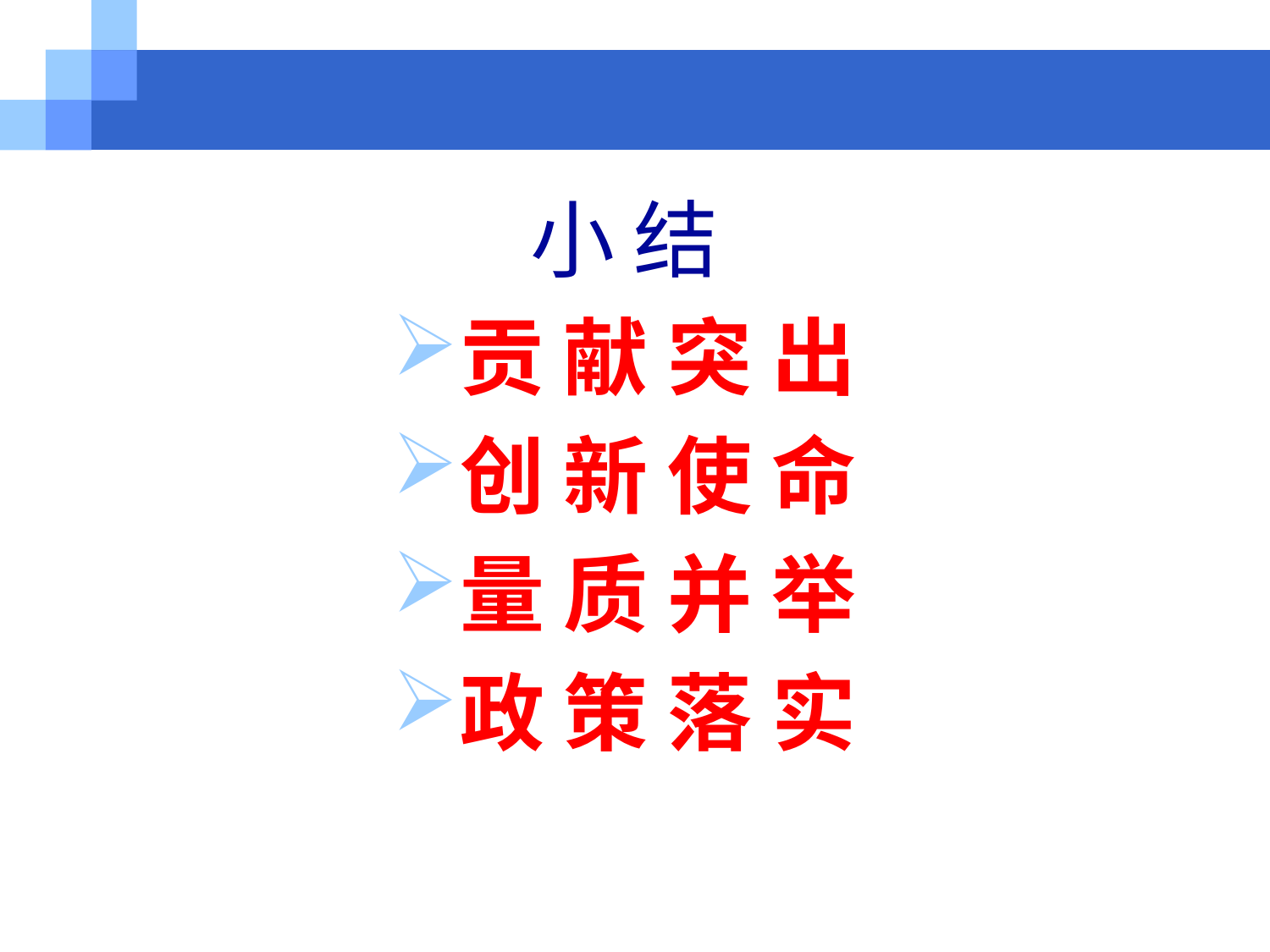

小 结
贡 献 突 出
创 新 使 命
量 质 并 举
政 策 落 实